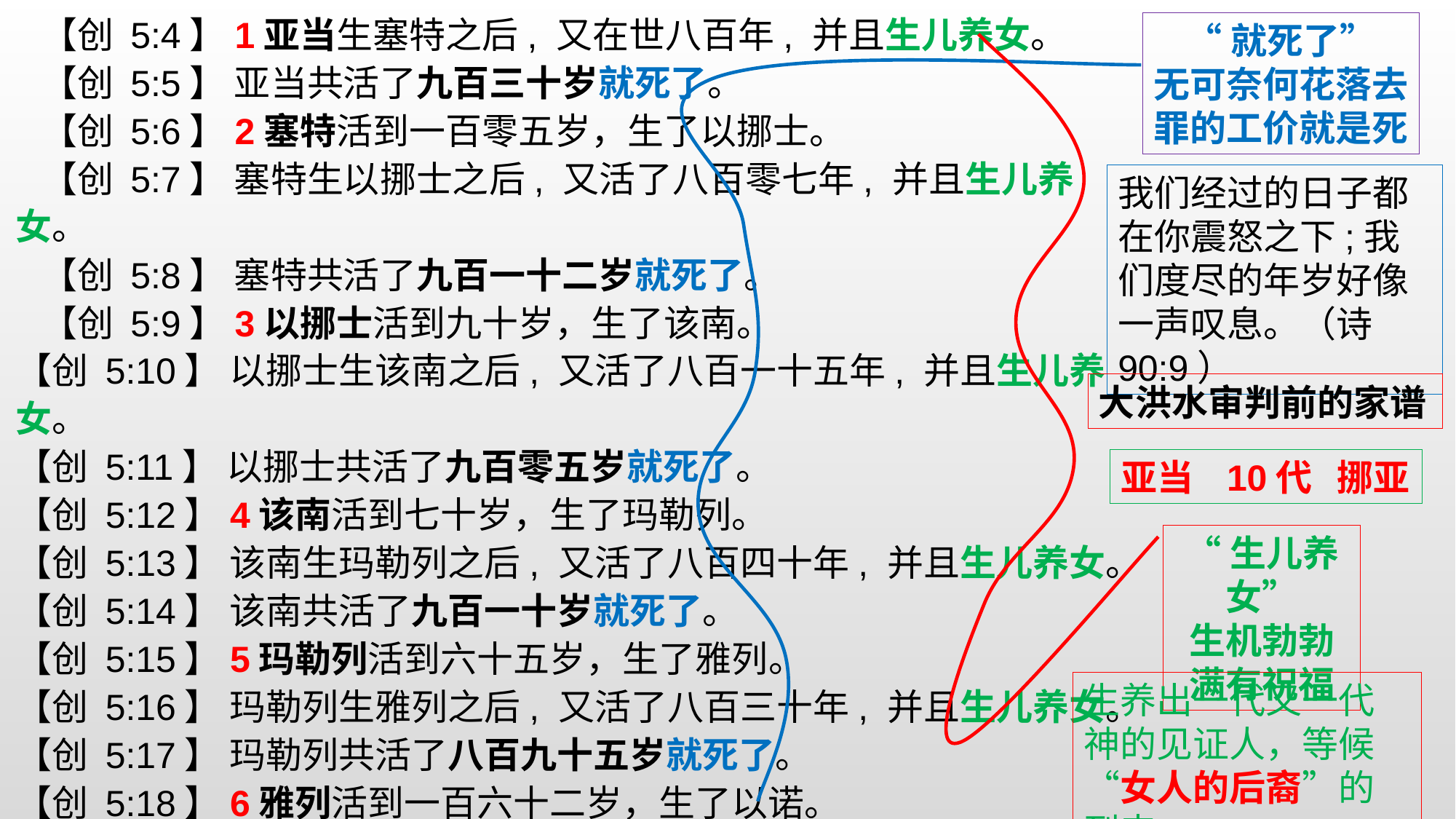

【创 5:4】1亚当生塞特之后, 又在世八百年, 并且生儿养女。
  【创 5:5】 亚当共活了九百三十岁就死了。
  【创 5:6】2塞特活到一百零五岁，生了以挪士。
  【创 5:7】 塞特生以挪士之后, 又活了八百零七年, 并且生儿养女。
  【创 5:8】 塞特共活了九百一十二岁就死了。
  【创 5:9】3以挪士活到九十岁，生了该南。
【创 5:10】 以挪士生该南之后, 又活了八百一十五年, 并且生儿养女。
【创 5:11】 以挪士共活了九百零五岁就死了。
【创 5:12】4该南活到七十岁，生了玛勒列。
【创 5:13】 该南生玛勒列之后, 又活了八百四十年, 并且生儿养女。
【创 5:14】 该南共活了九百一十岁就死了。
【创 5:15】5玛勒列活到六十五岁，生了雅列。
【创 5:16】 玛勒列生雅列之后, 又活了八百三十年, 并且生儿养女。
【创 5:17】 玛勒列共活了八百九十五岁就死了。
【创 5:18】6雅列活到一百六十二岁，生了以诺。
【创 5:19】 雅列生以诺之后, 又活了八百年, 并且生儿养女。
【创 5:20】 雅列共活了九百六十二岁就死了。
“就死了”
无可奈何花落去
罪的工价就是死

我们经过的日子都在你震怒之下;我们度尽的年岁好像一声叹息。（诗90:9）
大洪水审判前的家谱
亚当   10代   挪亚
“生儿养女”
生机勃勃
满有祝福
生养出一代又一代神的见证人，等候“女人的后裔”的到来。